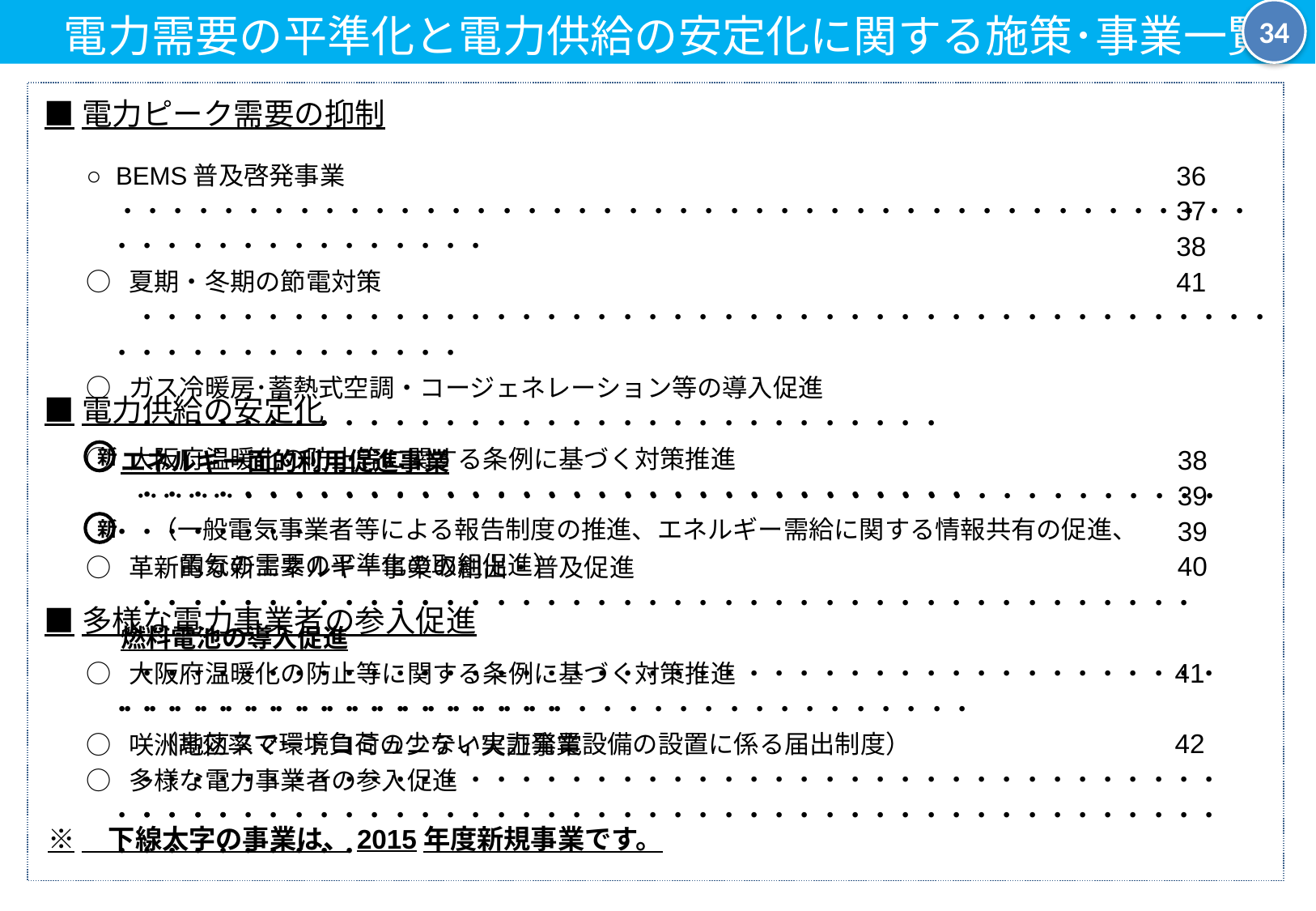

34
　電力需要の平準化と電力供給の安定化に関する施策･事業一覧

■電力ピーク需要の抑制
○  BEMS普及啓発事業    ・・・・・・・・・・・・・・・・・・・・・・・・・・・・・・・・・・・・・・・・・・・・・・・・・・・・・・・・・・・・
○  夏期・冬期の節電対策　　・・・・・・・・・・・・・・・・・・・・・・・・・・・・・・・・・・・・・・・・・・・・・・・・・・・・・・・・・・・
○  ガス冷暖房･蓄熱式空調・コージェネレーション等の導入促進　・・・・・・・・・・・・・・・・・・・・・・・・・・・・・・・・
○  大阪府温暖化の防止等に関する条例に基づく対策推進　 　・・・・・・・・・・・・・・・・・・・・・・・・・・・・・・・・・
　　  （一般電気事業者等による報告制度の推進、エネルギー需給に関する情報共有の促進、
　　　   電気の需要の平準化の取組促進）
36
37
38
41
■電力供給の安定化
     エネルギー面的利用促進事業　････････・・・・・・・・・・・・・・・・・・・・・・・・・・・・・・・・・・・・・・・・・・・・・・・
○  革新的な新エネルギー事業の創出・普及促進　　・・・・・・・・・・・・・・・・・・・・・・・・・・・・・・・・・・・・・・・・・・
     燃料電池の導入促進　　・・・・・・・・・・・・・・・・・・・・・・・・・・・・・・・・・・・・・・・・・・・・・・・・・・・・・・・・・・・・・
○  咲洲地区スマートコミュニティ実証事業　　・・・・・・・・・・・・・・・・・・・・・・・・・・・・・・・・・・・・・・・・・・・・・・・・
38
39
39
40
新
新
■多様な電力事業者の参入促進
○  大阪府温暖化の防止等に関する条例に基づく対策推進　 ・・・・・・・・・・・・・・・・・・・・・・・・・・・・・・・・・・
　　  （高効率で環境負荷の少ない火力発電設備の設置に係る届出制度）
○  多様な電力事業者の参入促進　　・・・・・・・・・・・・・・・・・・・・・・・・・・・・・・・・・・・・・・・・・・・・・・・・・・・・・

41

42
※　下線太字の事業は、2015年度新規事業です。